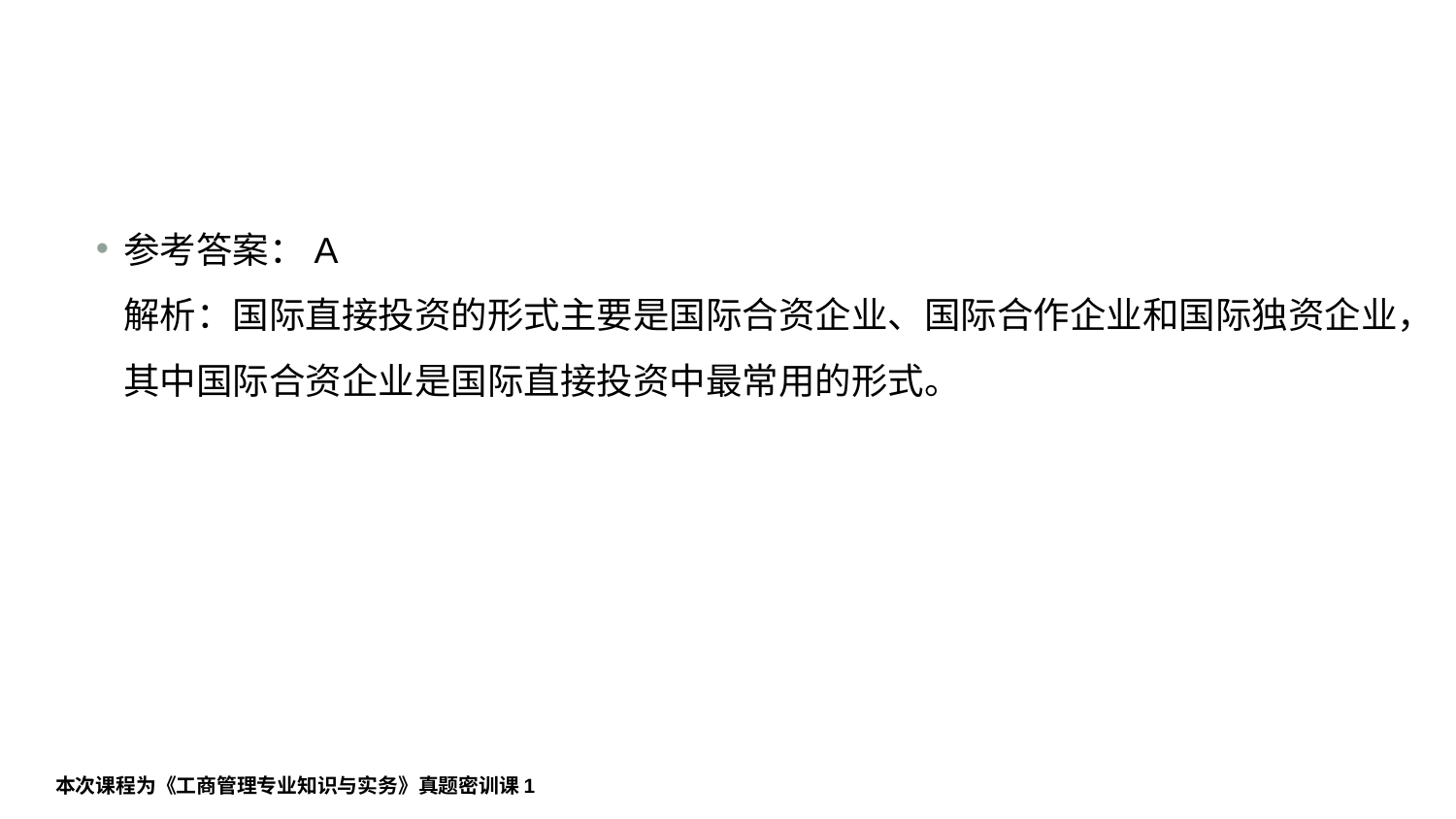

参考答案：A
解析：国际直接投资的形式主要是国际合资企业、国际合作企业和国际独资企业，其中国际合资企业是国际直接投资中最常用的形式。